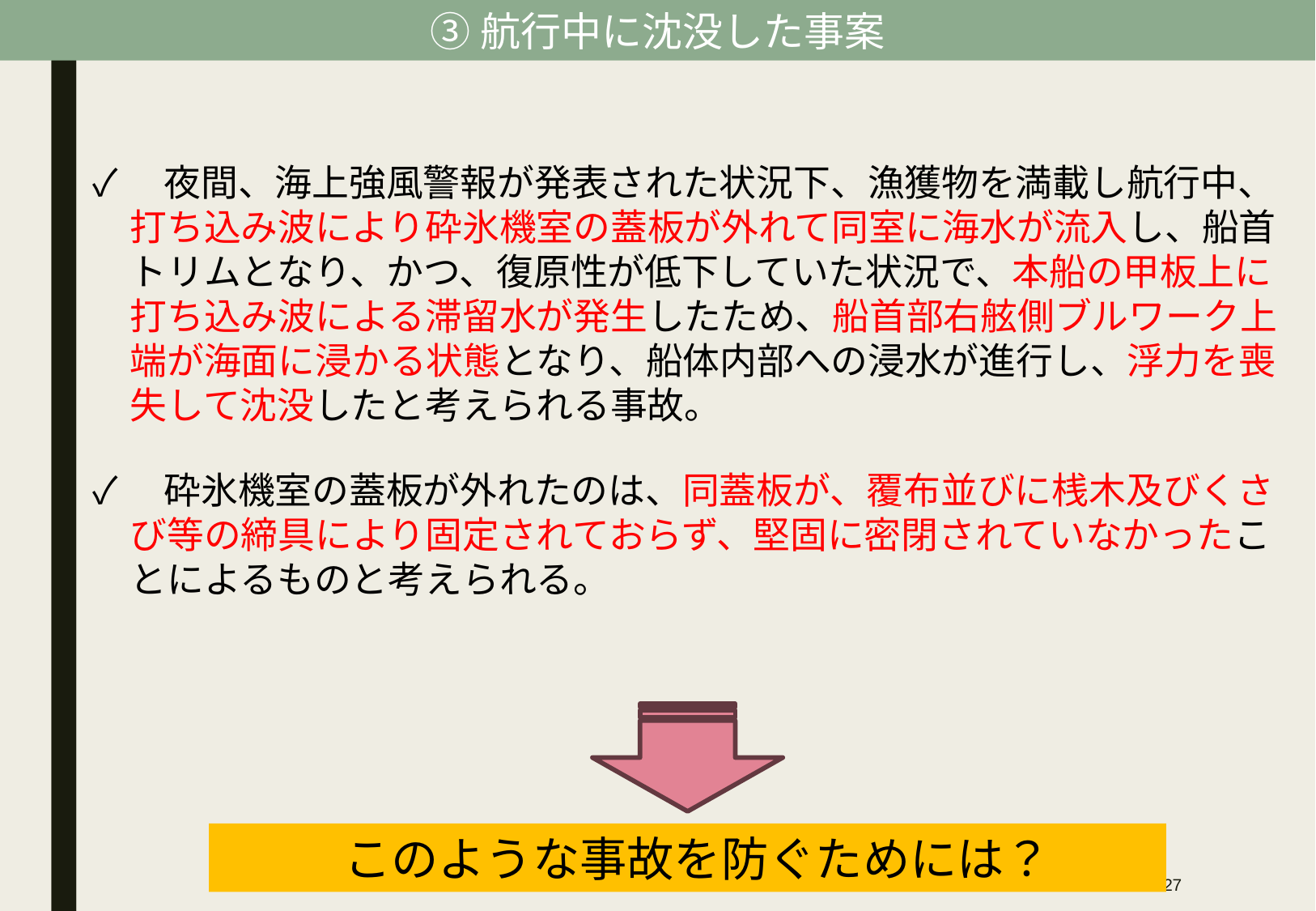

③航行中に沈没した事案
✓　夜間、海上強風警報が発表された状況下、漁獲物を満載し航行中、
　打ち込み波により砕氷機室の蓋板が外れて同室に海水が流入し、船首
　トリムとなり、かつ、復原性が低下していた状況で、本船の甲板上に
　打ち込み波による滞留水が発生したため、船首部右舷側ブルワーク上
　端が海面に浸かる状態となり、船体内部への浸水が進行し、浮力を喪
　失して沈没したと考えられる事故。

✓　砕氷機室の蓋板が外れたのは、同蓋板が、覆布並びに桟木及びくさ
　び等の締具により固定されておらず、堅固に密閉されていなかったこ
　とによるものと考えられる。

このような事故を防ぐためには？
27